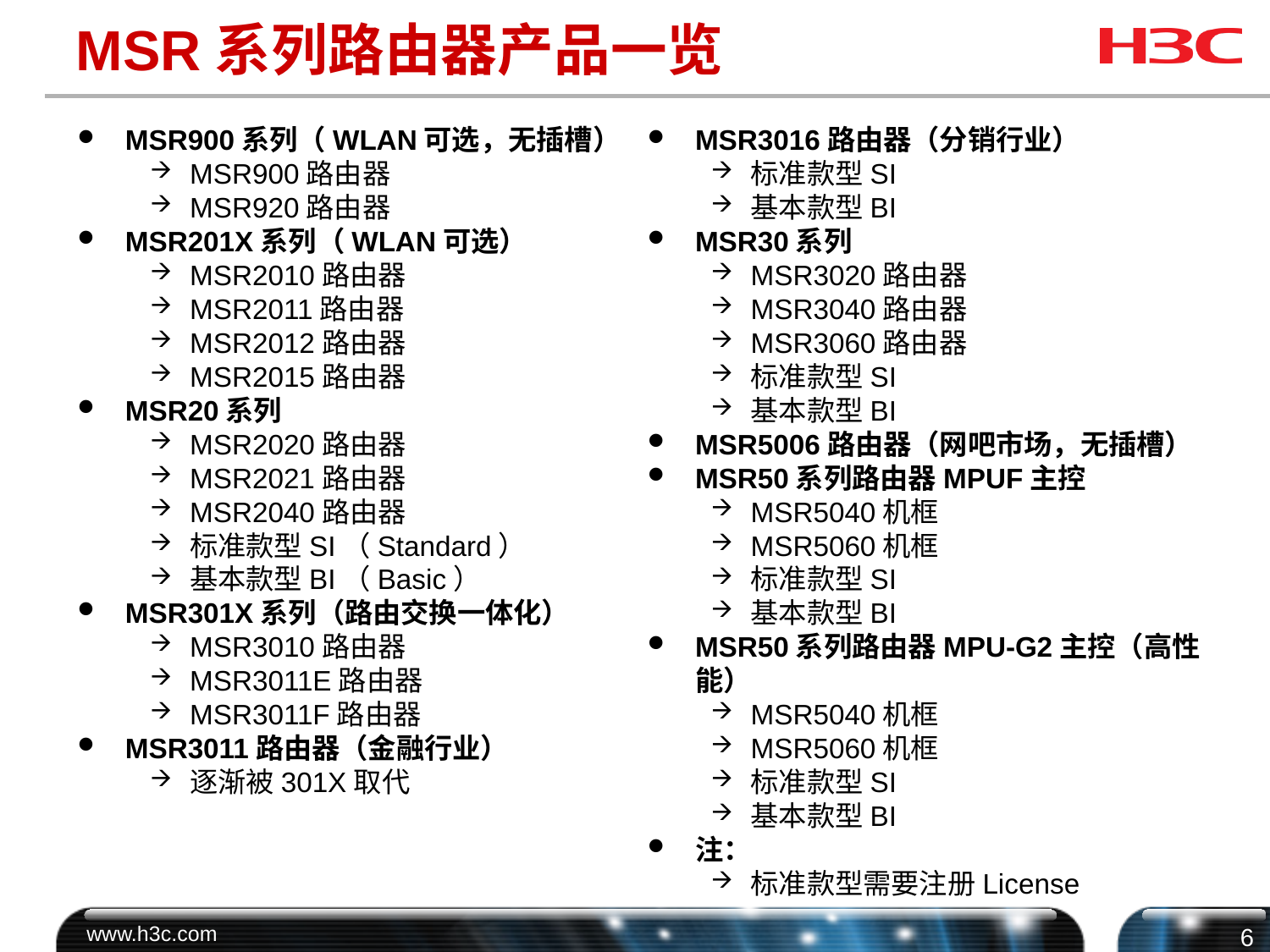

MSR系列路由器产品一览
MSR900系列（WLAN可选，无插槽）
MSR900路由器
MSR920路由器
MSR201X系列（WLAN可选）
MSR2010路由器
MSR2011路由器
MSR2012路由器
MSR2015路由器
MSR20系列
MSR2020路由器
MSR2021路由器
MSR2040路由器
标准款型SI（Standard）
基本款型BI（Basic）
MSR301X系列（路由交换一体化）
MSR3010路由器
MSR3011E路由器
MSR3011F路由器
MSR3011路由器（金融行业）
逐渐被301X取代
MSR3016路由器（分销行业）
标准款型SI
基本款型BI
MSR30系列
MSR3020路由器
MSR3040路由器
MSR3060路由器
标准款型SI
基本款型BI
MSR5006路由器（网吧市场，无插槽）
MSR50系列路由器MPUF主控
MSR5040机框
MSR5060机框
标准款型SI
基本款型BI
MSR50系列路由器MPU-G2主控（高性能）
MSR5040机框
MSR5060机框
标准款型SI
基本款型BI
注：
标准款型需要注册License